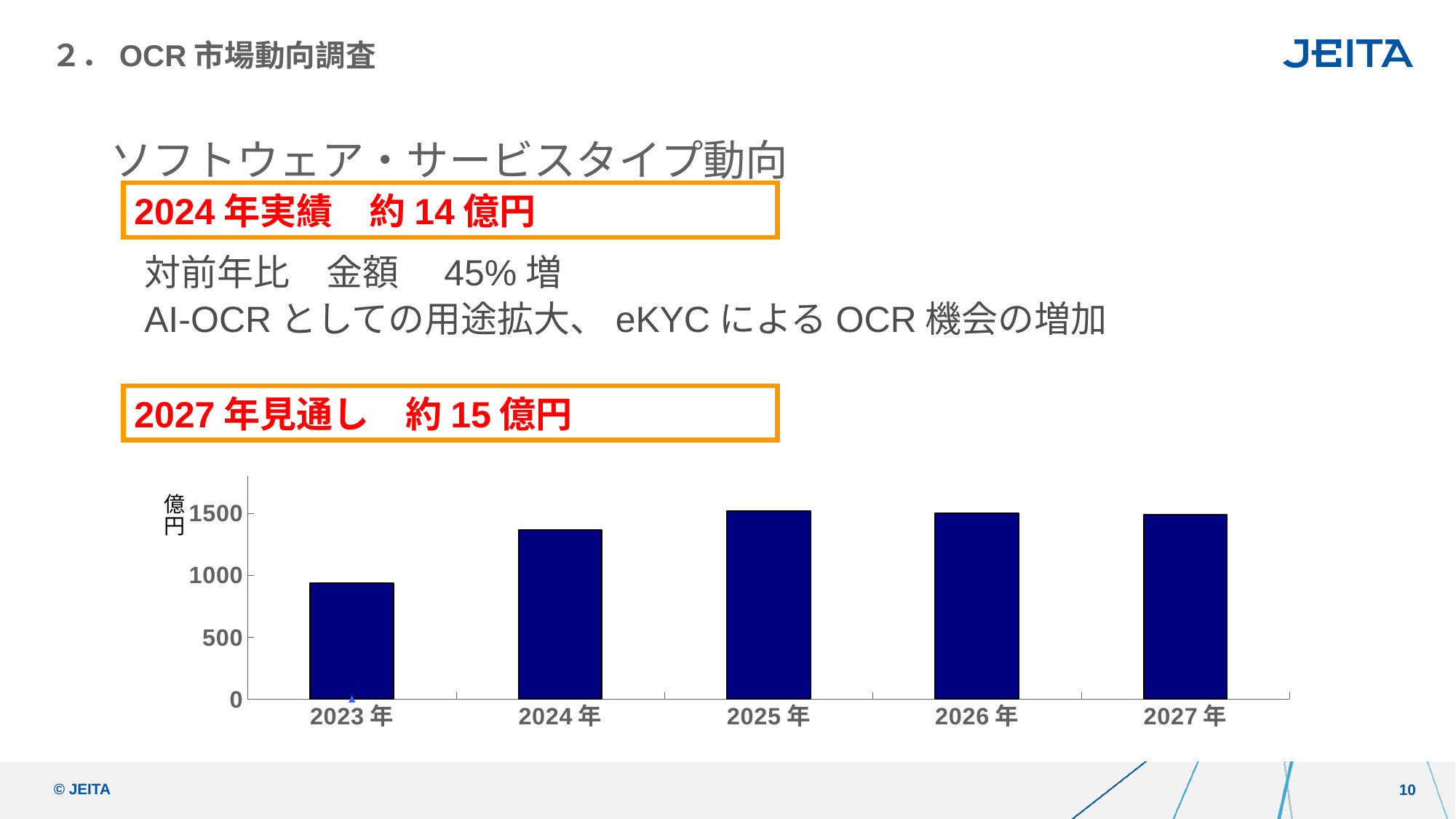

２．OCR市場動向調査
ソフトウェア・サービスタイプ動向
2024年実績　約14億円
対前年比　金額　45%増
AI-OCRとしての用途拡大、eKYCによるOCR機会の増加
2027年見通し　約15億円

[unsupported chart]

© JEITA